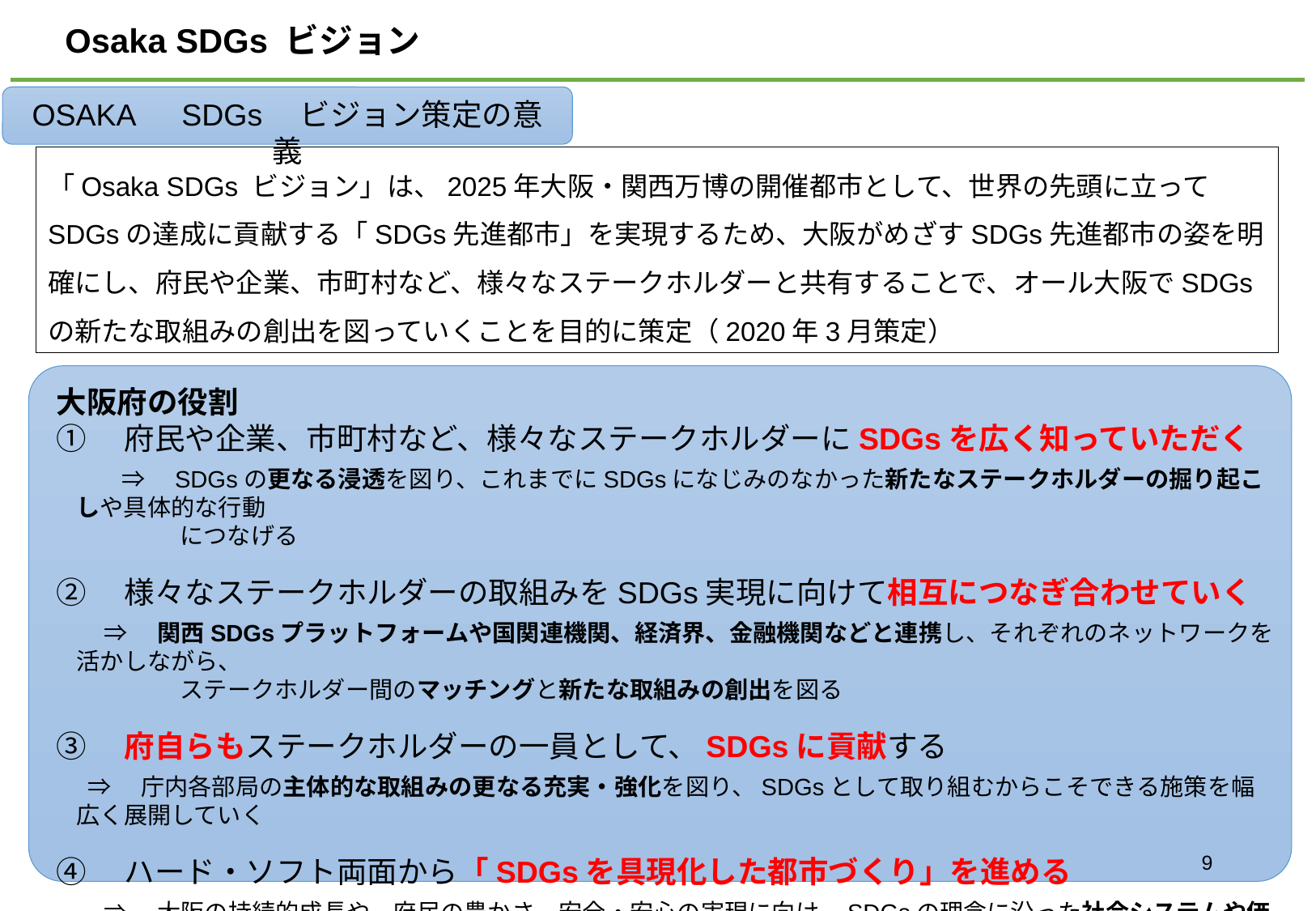

Osaka SDGs ビジョン

OSAKA　SDGs　ビジョン策定の意義

「Osaka SDGs ビジョン」は、2025年大阪・関西万博の開催都市として、世界の先頭に立ってSDGsの達成に貢献する「SDGs先進都市」を実現するため、大阪がめざすSDGs先進都市の姿を明確にし、府民や企業、市町村など、様々なステークホルダーと共有することで、オール大阪でSDGsの新たな取組みの創出を図っていくことを目的に策定（2020年3月策定）

大阪府の役割
①　府民や企業、市町村など、様々なステークホルダーにSDGsを広く知っていただく
　　　 ⇒　SDGsの更なる浸透を図り、これまでにSDGsになじみのなかった新たなステークホルダーの掘り起こしや具体的な行動
　　　　　 につなげる

②　様々なステークホルダーの取組みをSDGs実現に向けて相互につなぎ合わせていく
⇒　関西SDGsプラットフォームや国関連機関、経済界、金融機関などと連携し、それぞれのネットワークを活かしながら、
　　　　　 ステークホルダー間のマッチングと新たな取組みの創出を図る

③　府自らもステークホルダーの一員として、SDGsに貢献する
      ⇒　庁内各部局の主体的な取組みの更なる充実・強化を図り、SDGsとして取り組むからこそできる施策を幅広く展開していく

④　ハード・ソフト両面から「SDGsを具現化した都市づくり」を進める
⇒　大阪の持続的成長や、府民の豊かさ、安全・安心の実現に向け、SDGsの理念に沿った社会システムや価値観の変革を
　　　　　 進める
9